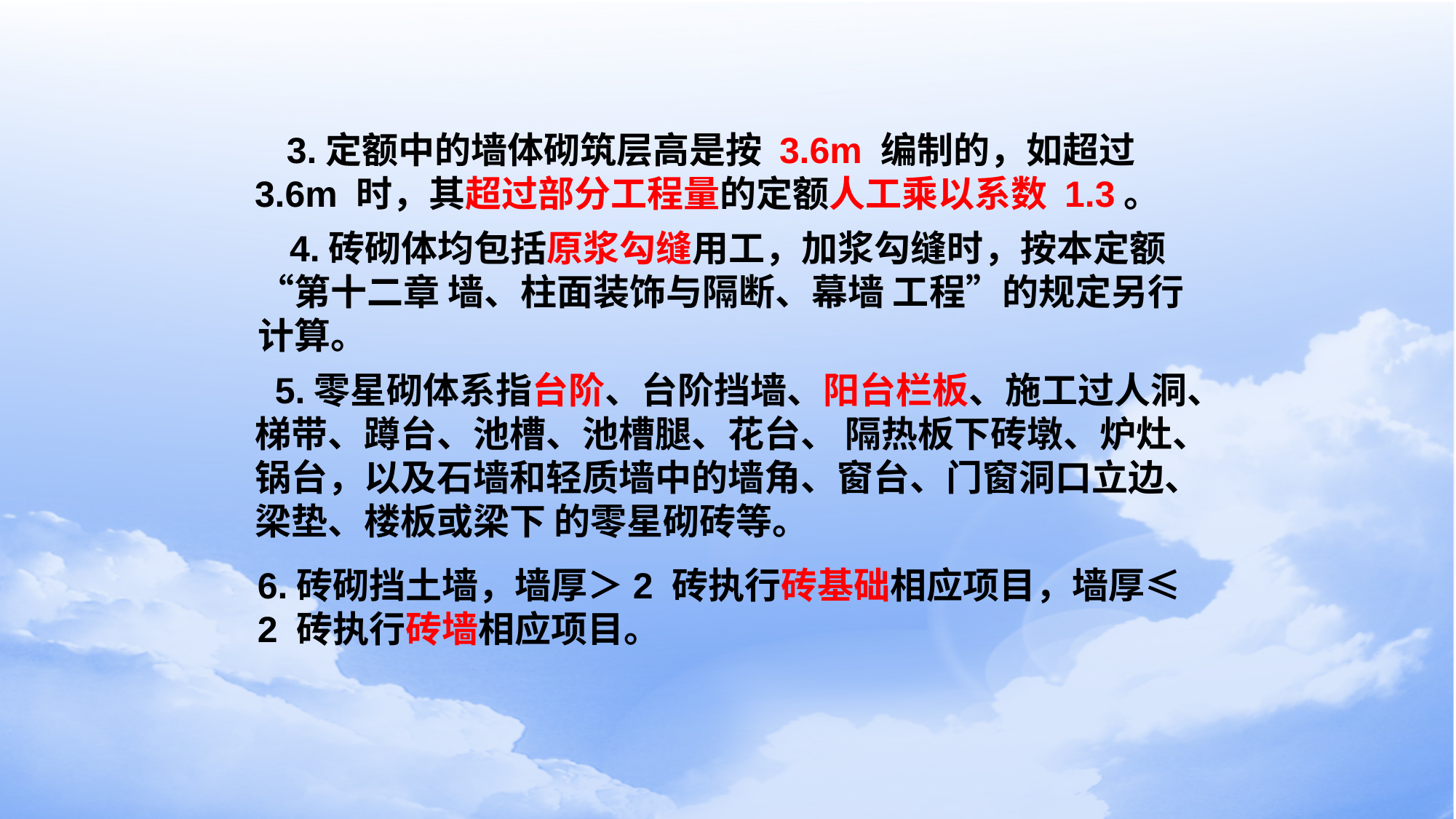

3.定额中的墙体砌筑层高是按 3.6m 编制的，如超过3.6m 时，其超过部分工程量的定额人工乘以系数 1.3。
4.砖砌体均包括原浆勾缝用工，加浆勾缝时，按本定额“第十二章 墙、柱面装饰与隔断、幕墙 工程”的规定另行计算。
  5.零星砌体系指台阶、台阶挡墙、阳台栏板、施工过人洞、梯带、蹲台、池槽、池槽腿、花台、 隔热板下砖墩、炉灶、锅台，以及石墙和轻质墙中的墙角、窗台、门窗洞口立边、梁垫、楼板或梁下 的零星砌砖等。
6.砖砌挡土墙，墙厚＞2 砖执行砖基础相应项目，墙厚≤2 砖执行砖墙相应项目。